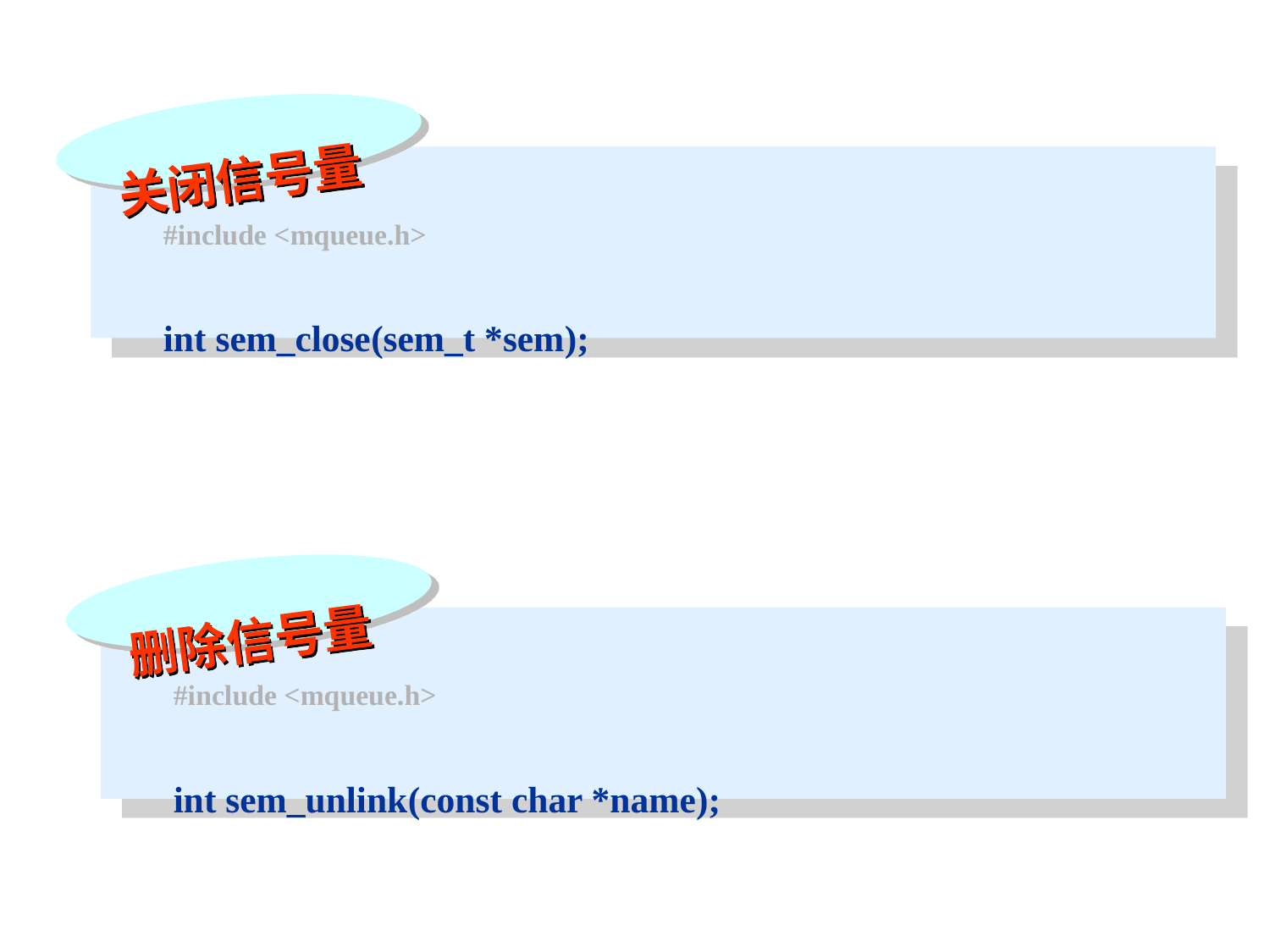

关闭信号量

#include <mqueue.h>
int sem_close(sem_t *sem);
删除信号量

#include <mqueue.h>
int sem_unlink(const char *name);